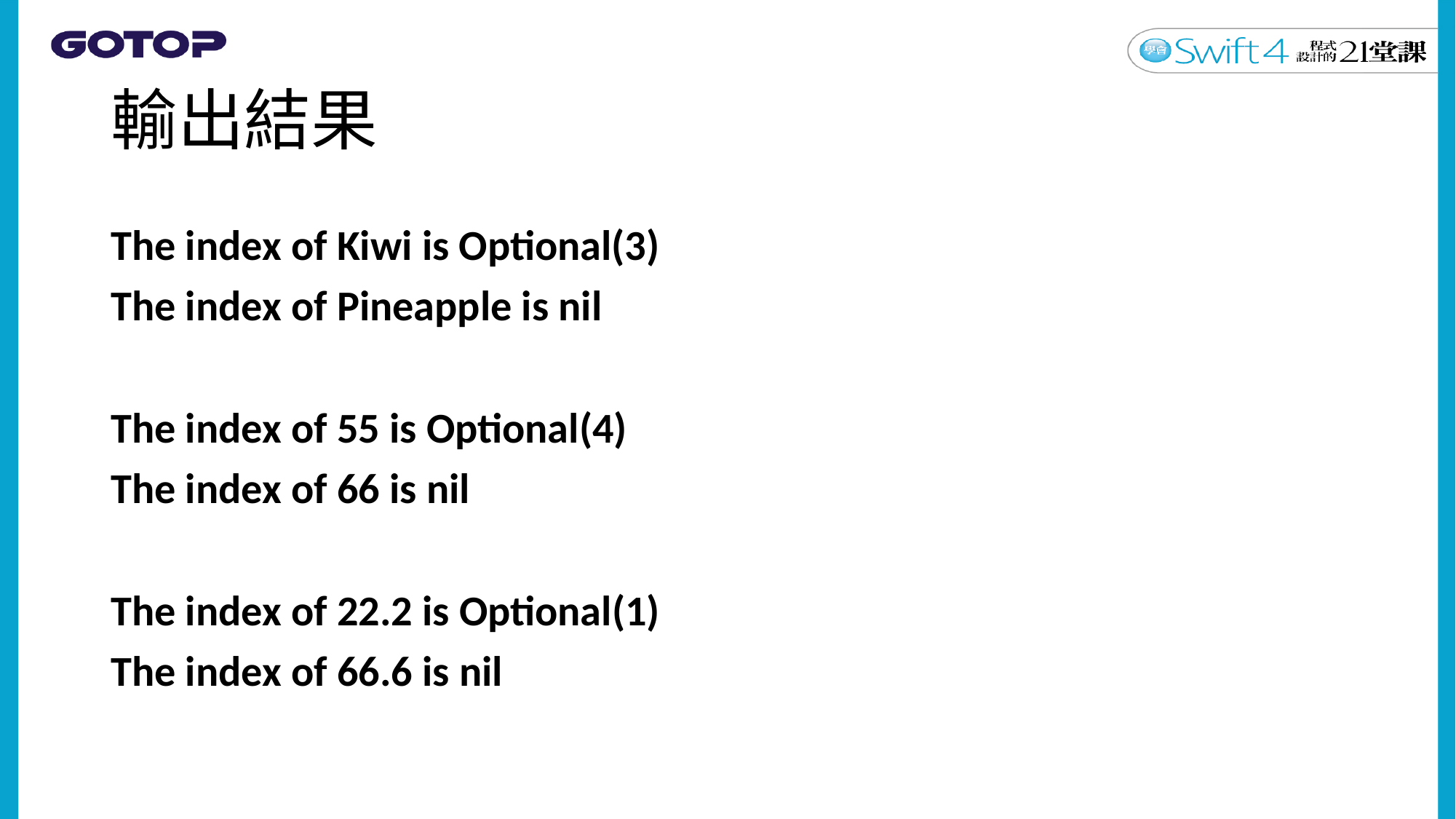

# 輸出結果
The index of Kiwi is Optional(3)
The index of Pineapple is nil

The index of 55 is Optional(4)
The index of 66 is nil

The index of 22.2 is Optional(1)
The index of 66.6 is nil